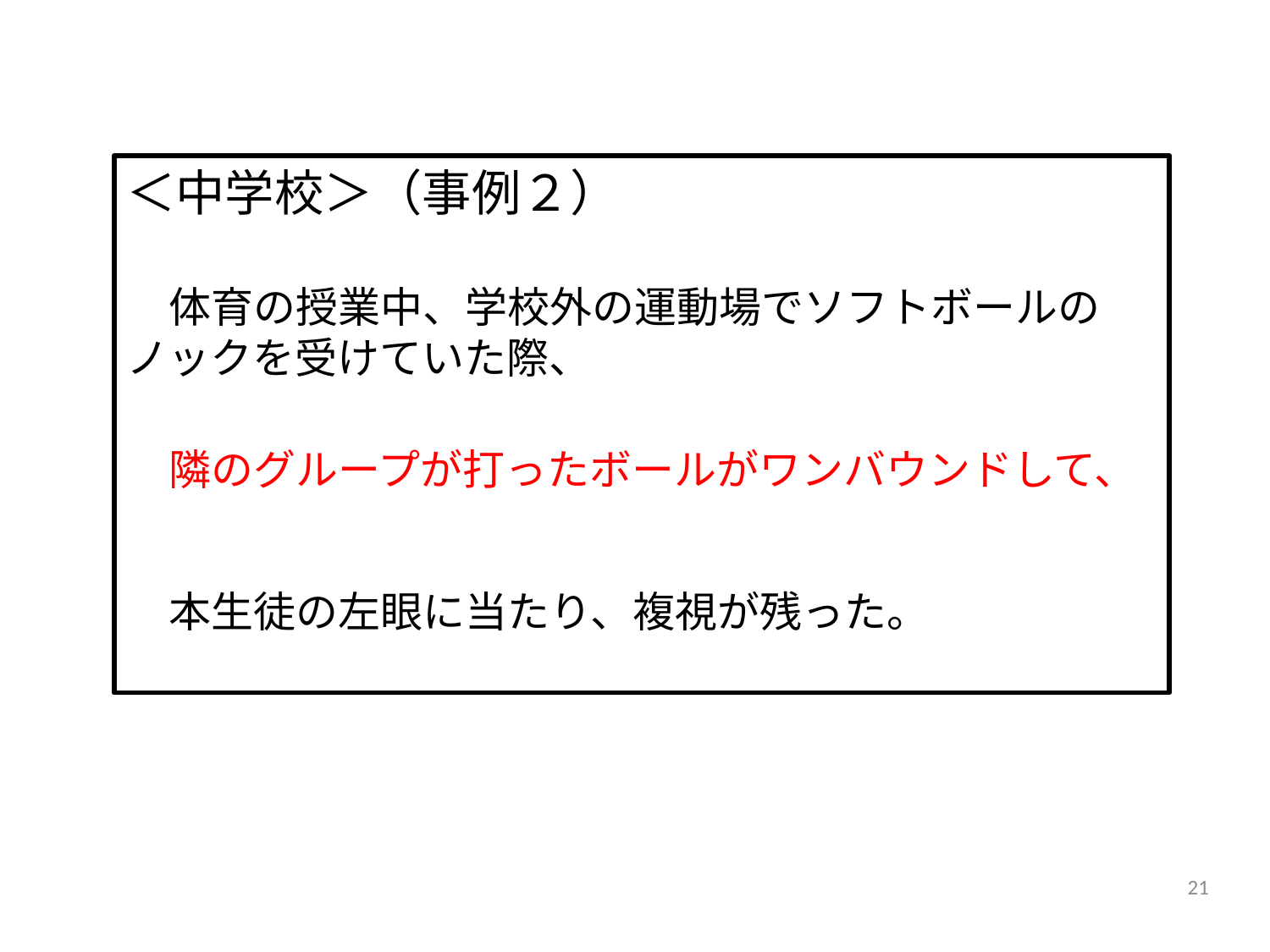

＜中学校＞（事例２）

　体育の授業中、学校外の運動場でソフトボールのノックを受けていた際、

　本生徒の左眼に当たり、複視が残った。

　隣のグループが打ったボールがワンバウンドして、
21